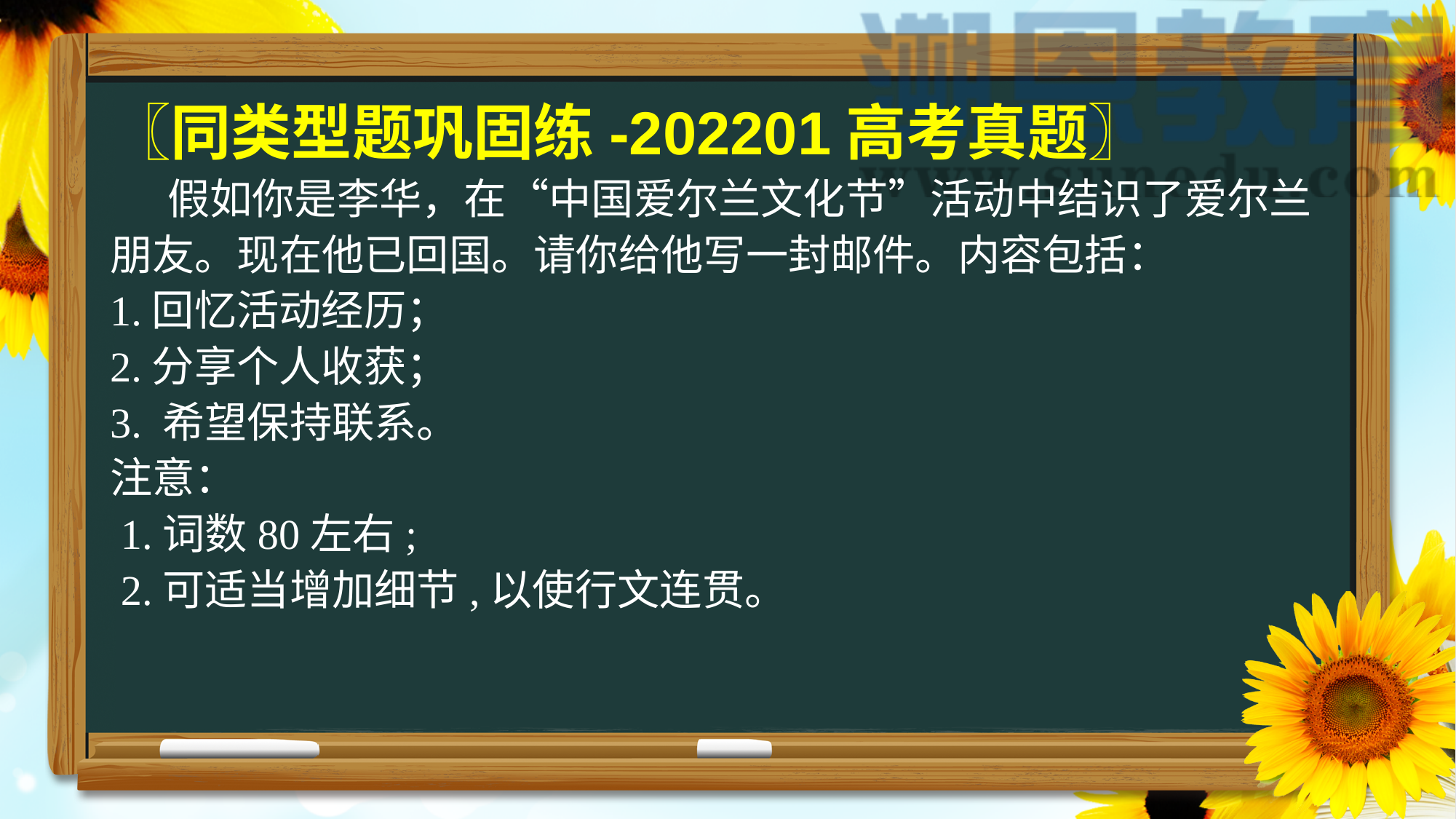

〖同类型题巩固练-202201高考真题〗
     假如你是李华，在“中国爱尔兰文化节”活动中结识了爱尔兰朋友。现在他已回国。请你给他写一封邮件。内容包括：
1.回忆活动经历；
2.分享个人收获；
3. 希望保持联系。
注意：
 1.词数80左右;
 2.可适当增加细节,以使行文连贯。